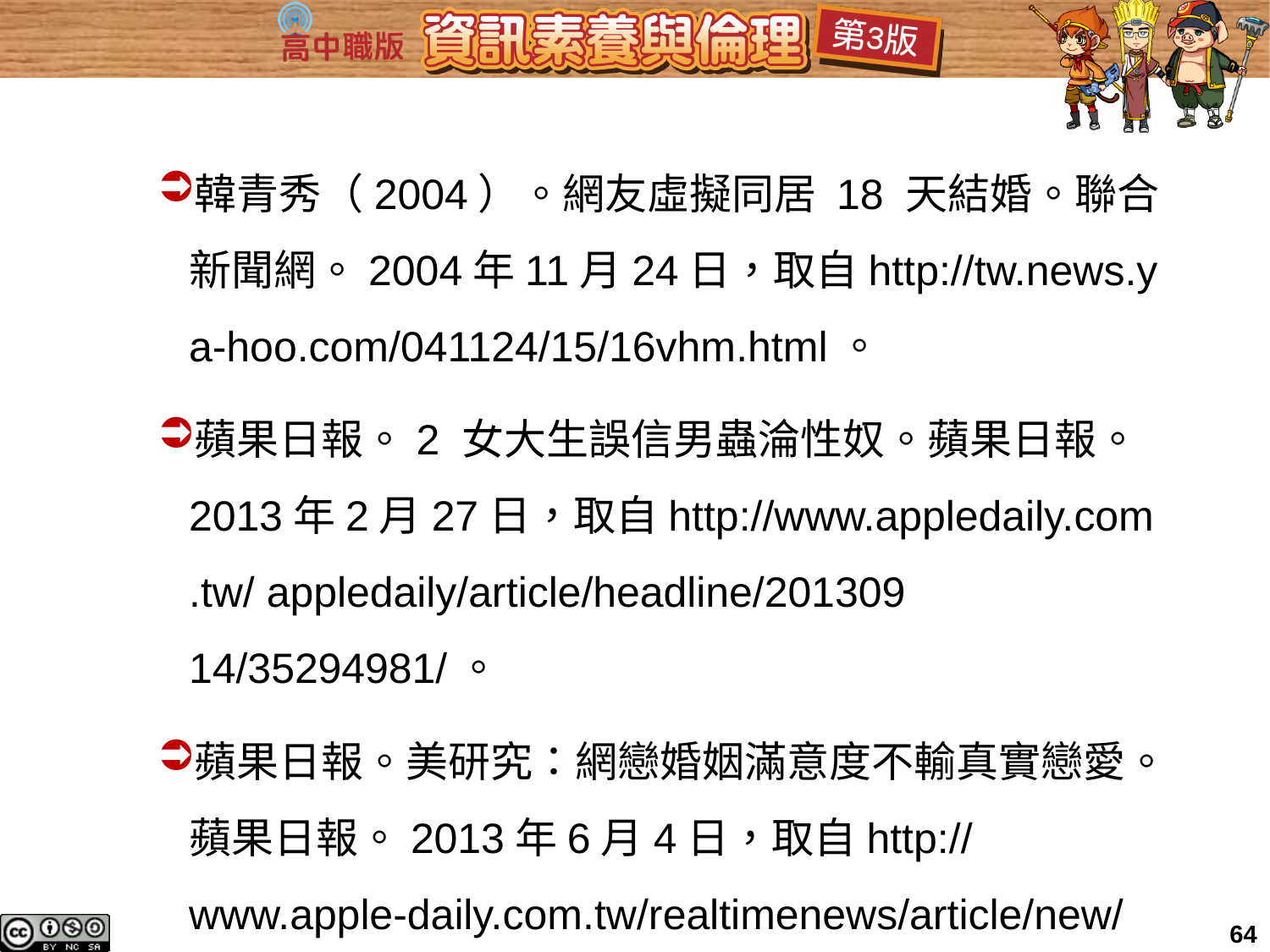

韓青秀（2004）。網友虛擬同居 18 天結婚。聯合新聞網。2004年11月24日，取自http://tw.news.ya-hoo.com/041124/15/16vhm.html。
蘋果日報。2 女大生誤信男蟲淪性奴。蘋果日報。2013年2月27日，取自http://www.appledaily.com.tw/ appledaily/article/headline/201309 14/35294981/。
蘋果日報。美研究：網戀婚姻滿意度不輸真實戀愛。蘋果日報。2013年6月4日，取自http://www.apple-daily.com.tw/realtimenews/article/new/20130604/183417/。
64